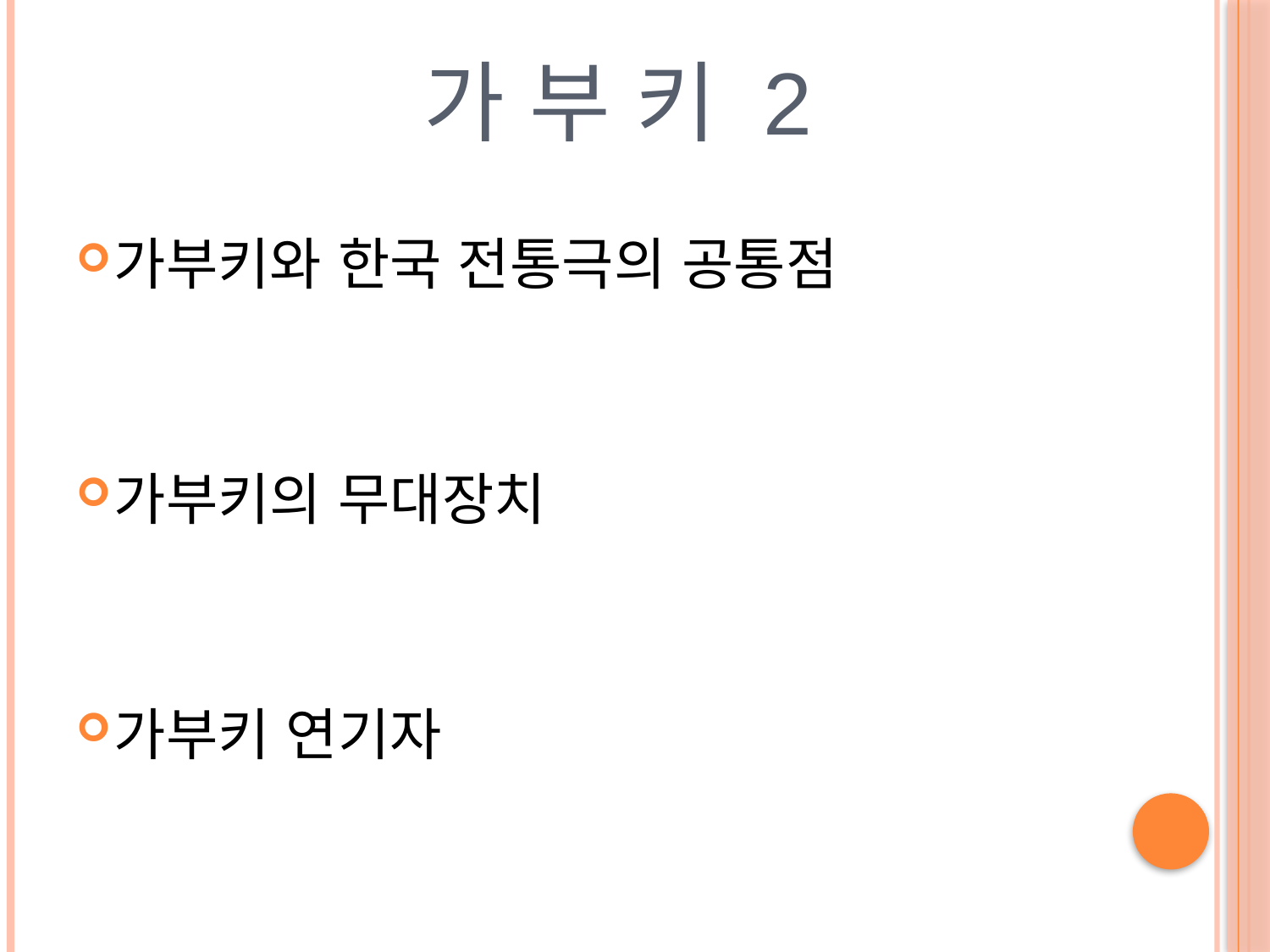

# 가 부 키 2
가부키와 한국 전통극의 공통점

가부키의 무대장치

가부키 연기자